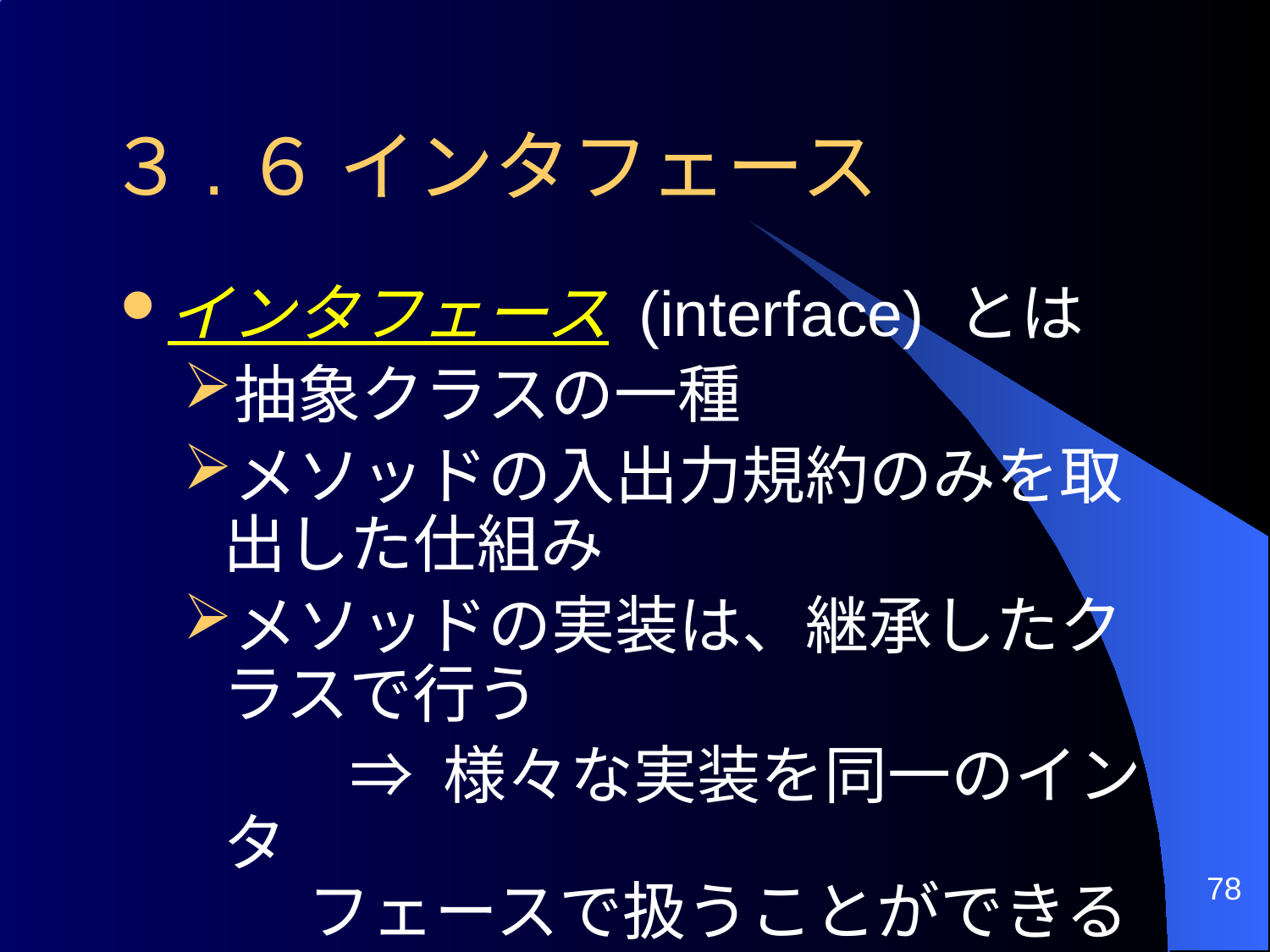

# ３.６ インタフェース
インタフェース (interface) とは
抽象クラスの一種
メソッドの入出力規約のみを取出した仕組み
メソッドの実装は、継承したクラスで行う
		⇒ 様々な実装を同一のインタ
      フェースで扱うことができる
78